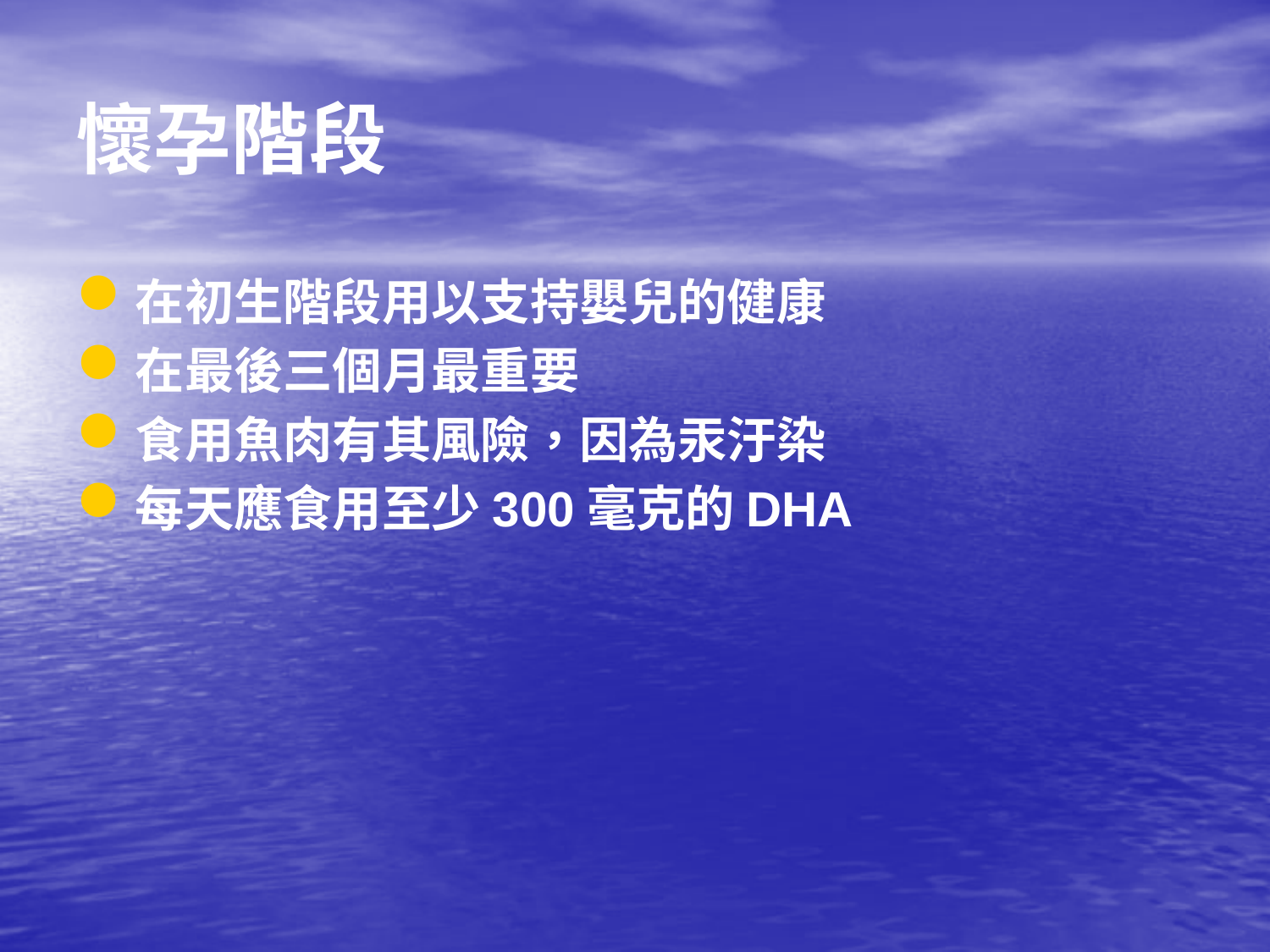

# 懷孕階段
在初生階段用以支持嬰兒的健康
在最後三個月最重要
食用魚肉有其風險，因為汞汙染
每天應食用至少300毫克的DHA